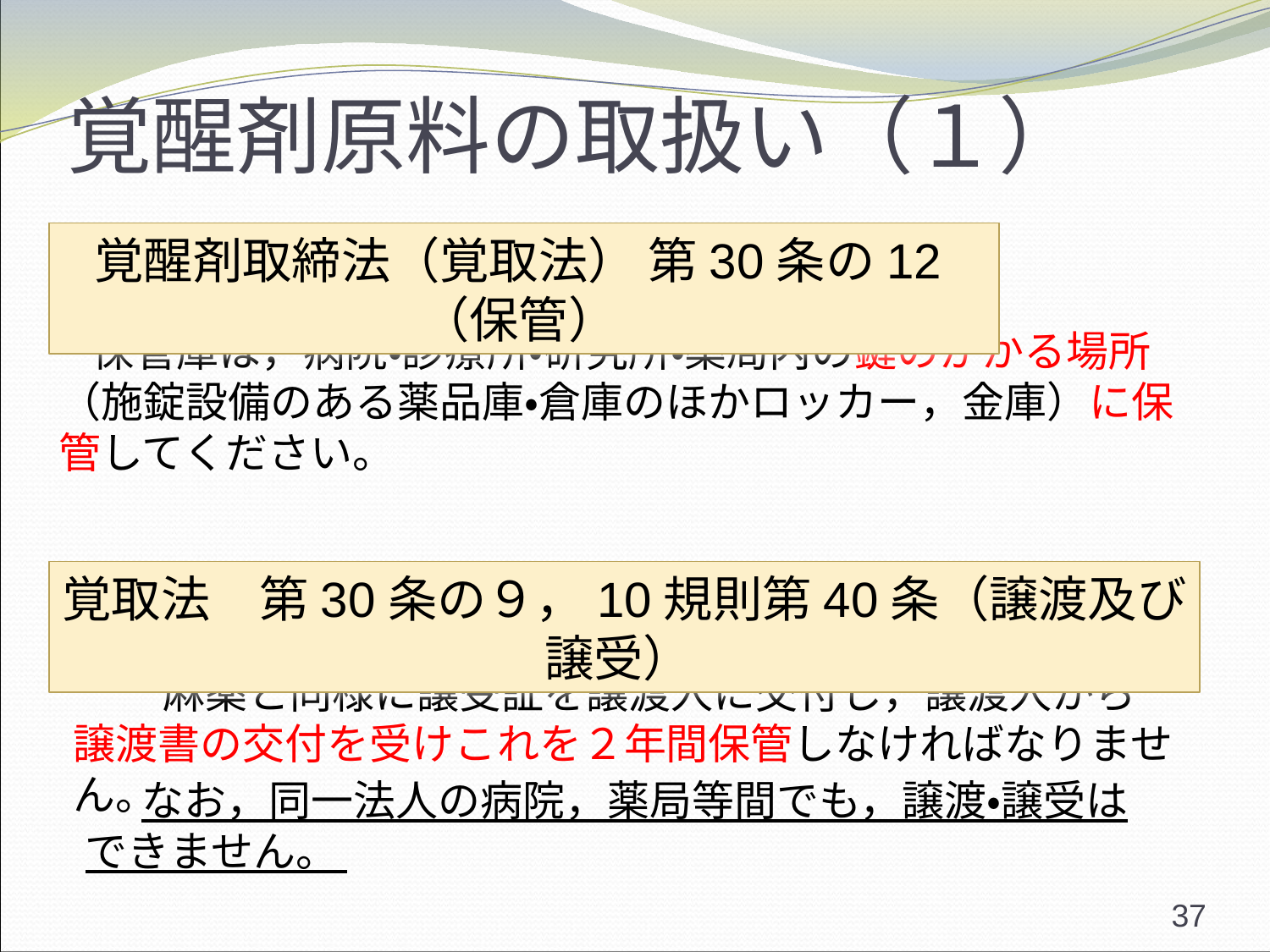

覚醒剤原料の取扱い（１）
覚醒剤取締法（覚取法） 第30条の12（保管）
　   保管庫は，病院・診療所・研究所・薬局内の鍵のかかる場所（施錠設備のある薬品庫・倉庫のほかロッカー，金庫）に保管してください。
覚取法　第30条の９，10規則第40条（譲渡及び譲受）
　　　麻薬と同様に譲受証を譲渡人に交付し，譲渡人から譲渡書の交付を受けこれを２年間保管しなければなりません。
　　 なお，同一法人の病院，薬局等間でも，譲渡・譲受はできません。
37